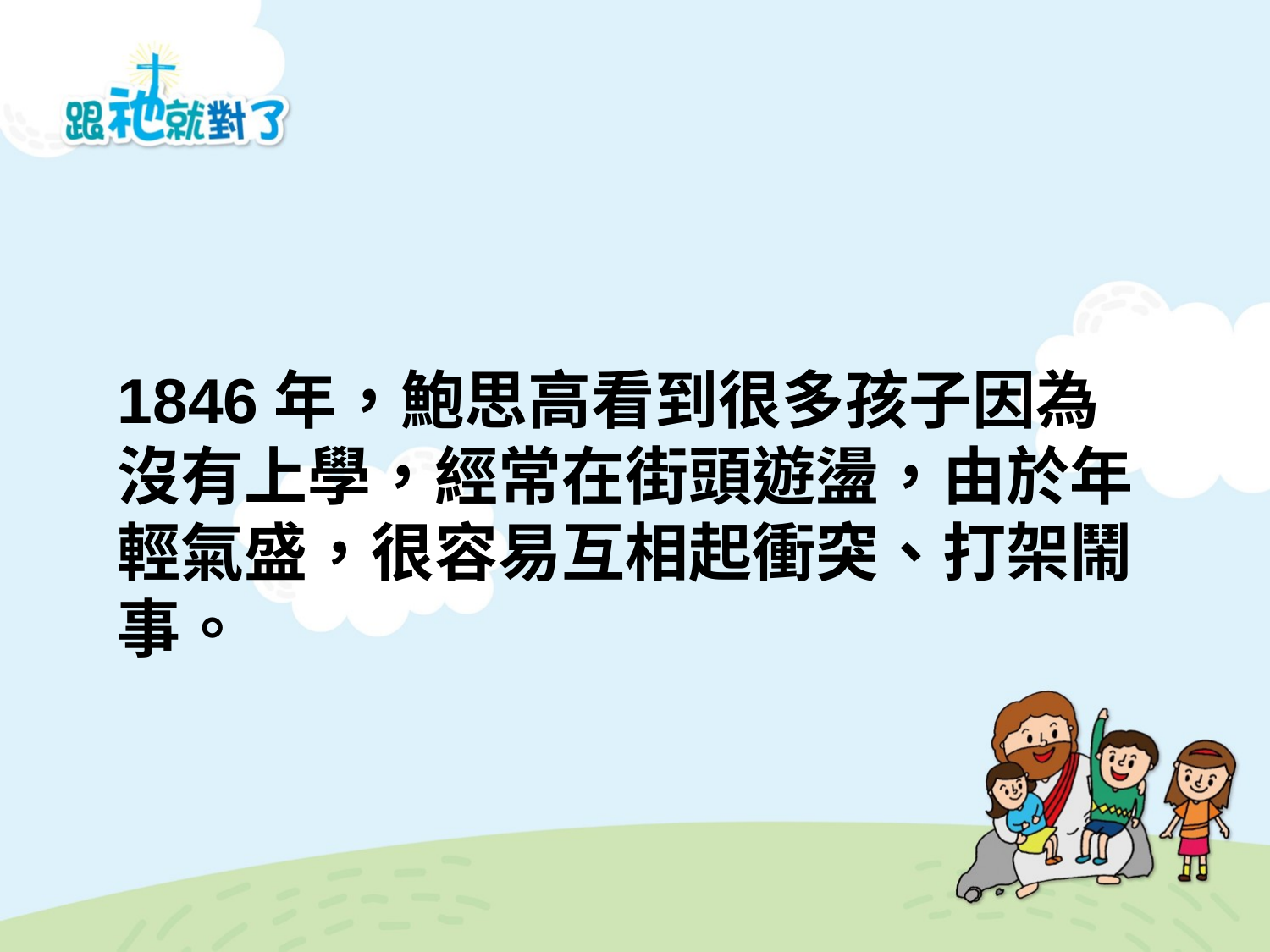

1846年，鮑思高看到很多孩子因為沒有上學，經常在街頭遊盪，由於年輕氣盛，很容易互相起衝突、打架鬧事。